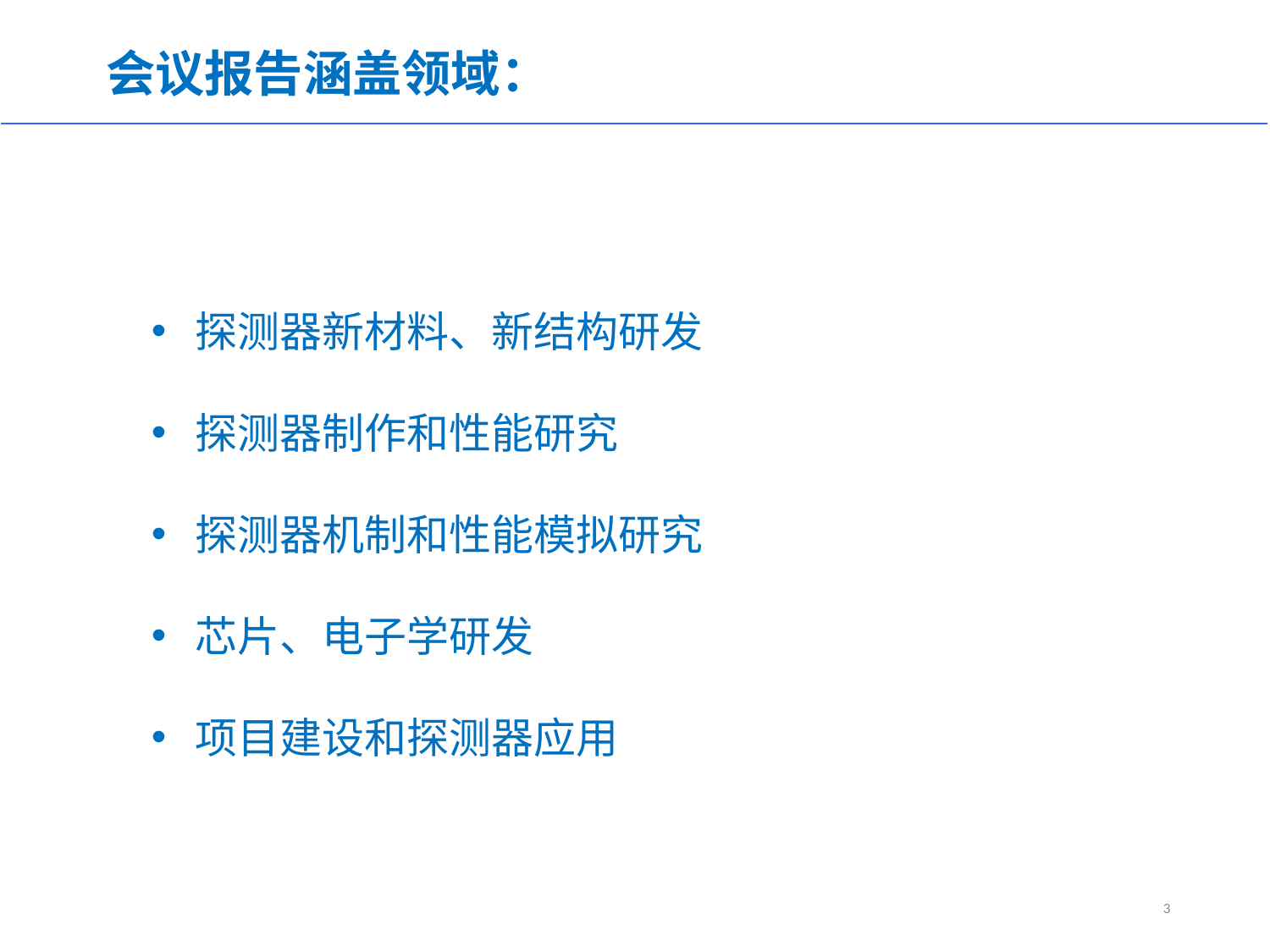

会议报告涵盖领域：
  探测器新材料、新结构研发
  探测器制作和性能研究
  探测器机制和性能模拟研究
  芯片、电子学研发
  项目建设和探测器应用
3